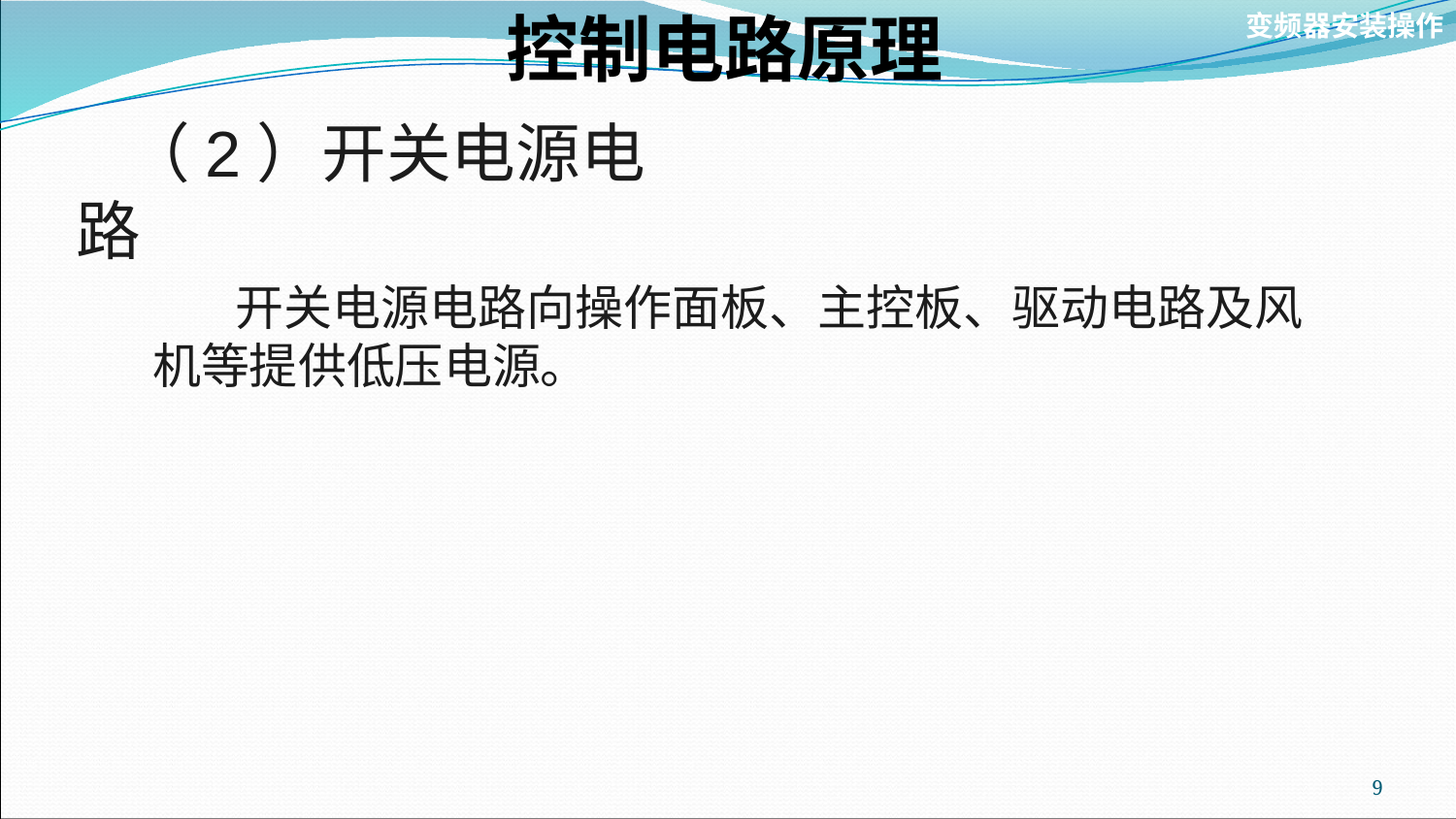

# 控制电路原理
变频器安装操作
（2）开关电源电路
  开关电源电路向操作面板、主控板、驱动电路及风机等提供低压电源。
9